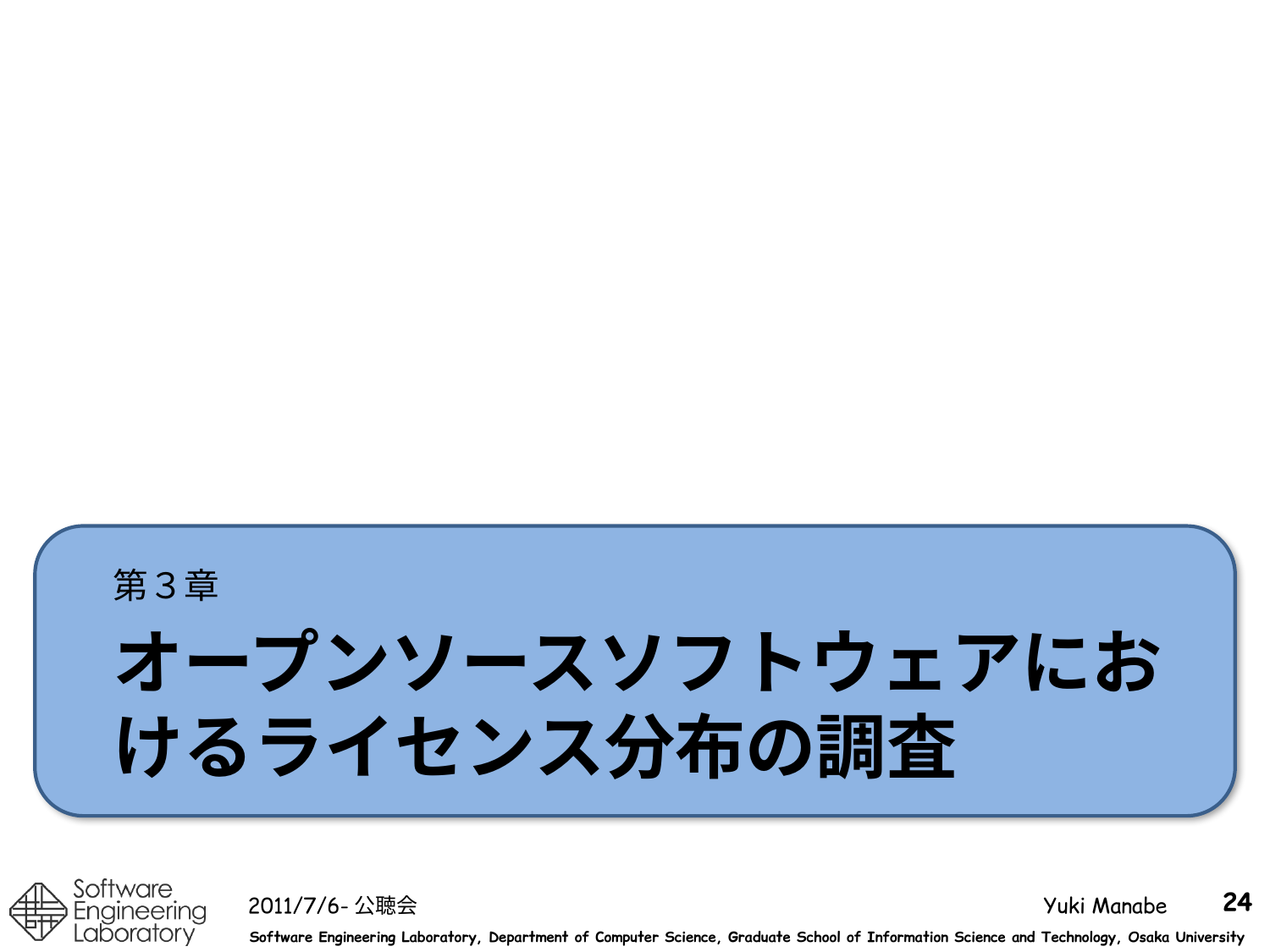

第３章
# オープンソースソフトウェアにおけるライセンス分布の調査
24
2011/7/6-公聴会
Yuki Manabe